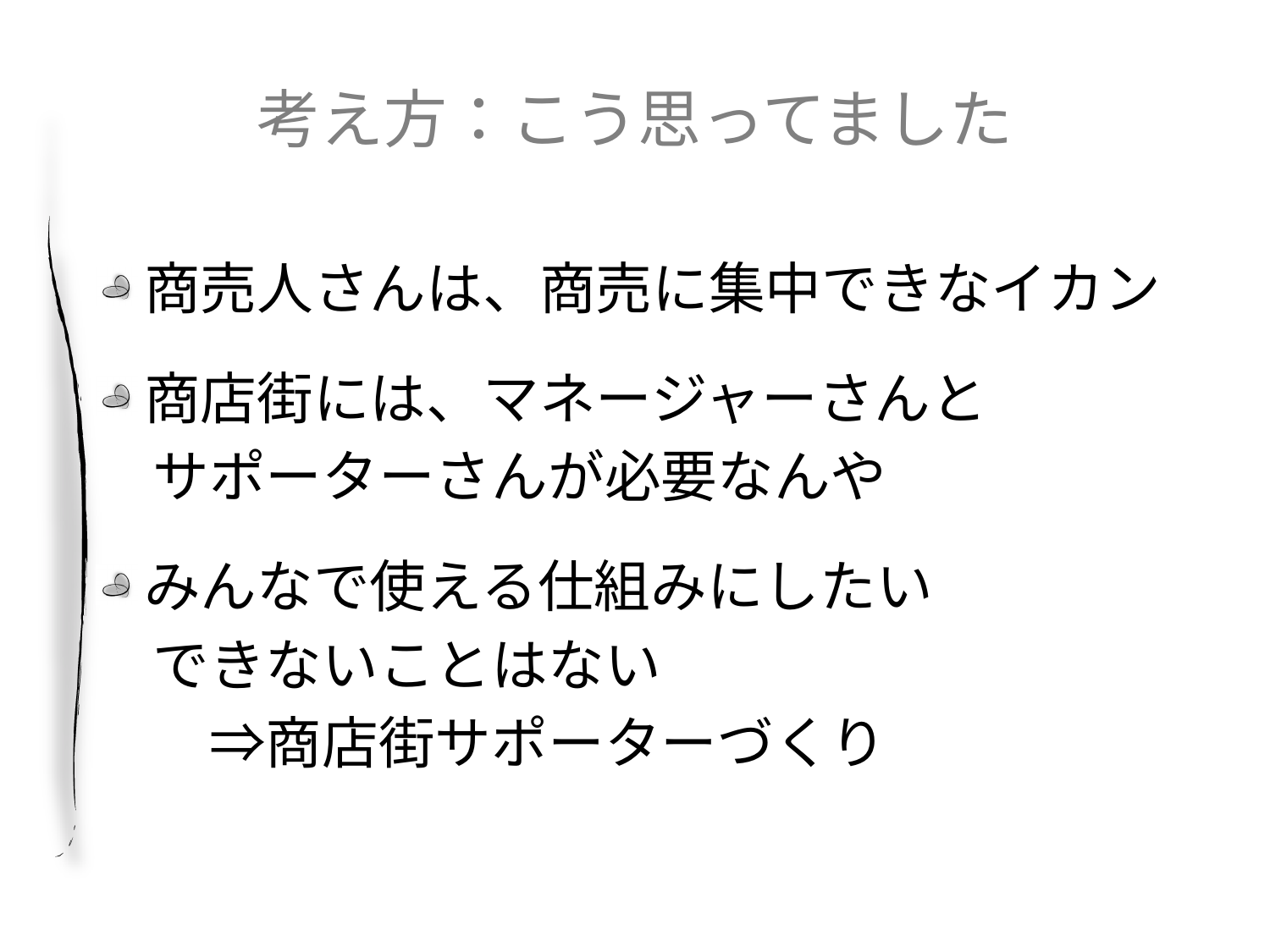

# 考え方：こう思ってました
商売人さんは、商売に集中できなイカン

商店街には、マネージャーさんと
　サポーターさんが必要なんや

みんなで使える仕組みにしたい
　できないことはない
　　⇒商店街サポーターづくり